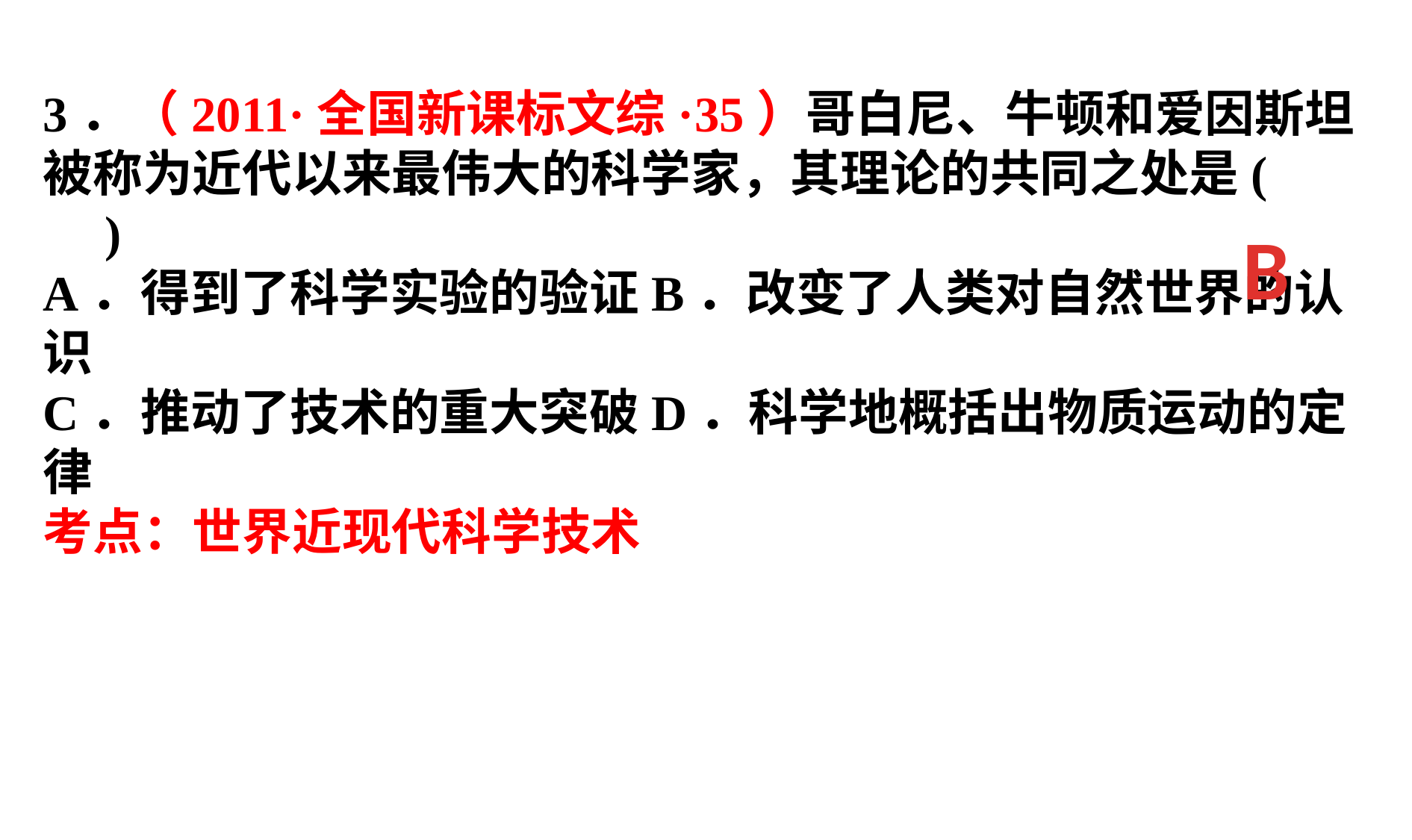

3．（2011·全国新课标文综·35）哥白尼、牛顿和爱因斯坦被称为近代以来最伟大的科学家，其理论的共同之处是(　　)
A．得到了科学实验的验证B．改变了人类对自然世界的认识
C．推动了技术的重大突破D．科学地概括出物质运动的定律
考点：世界近现代科学技术
B